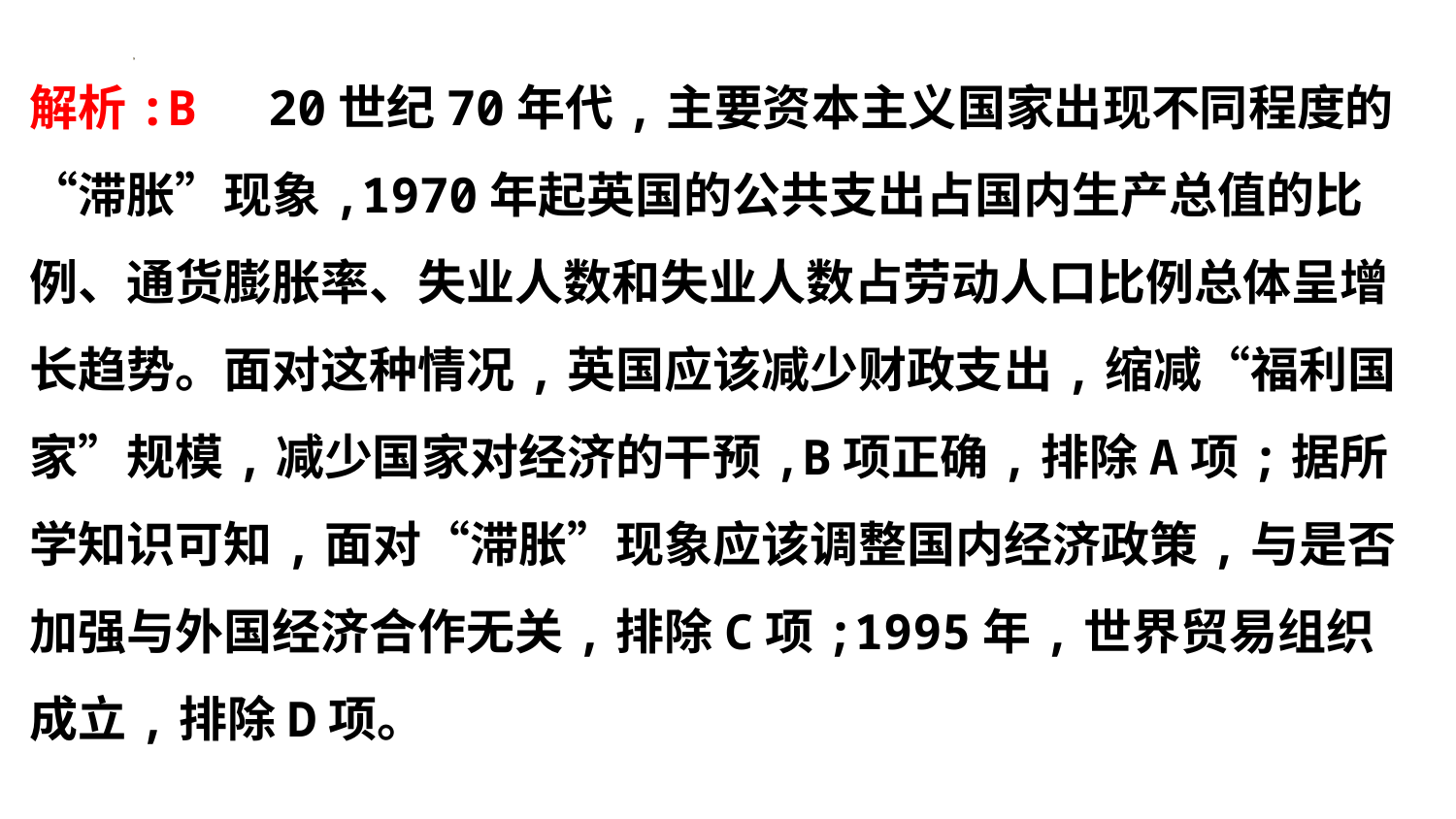

解析:B　20世纪70年代,主要资本主义国家出现不同程度的“滞胀”现象,1970年起英国的公共支出占国内生产总值的比例、通货膨胀率、失业人数和失业人数占劳动人口比例总体呈增长趋势。面对这种情况,英国应该减少财政支出,缩减“福利国家”规模,减少国家对经济的干预,B项正确,排除A项;据所学知识可知,面对“滞胀”现象应该调整国内经济政策,与是否加强与外国经济合作无关,排除C项;1995年,世界贸易组织成立,排除D项。